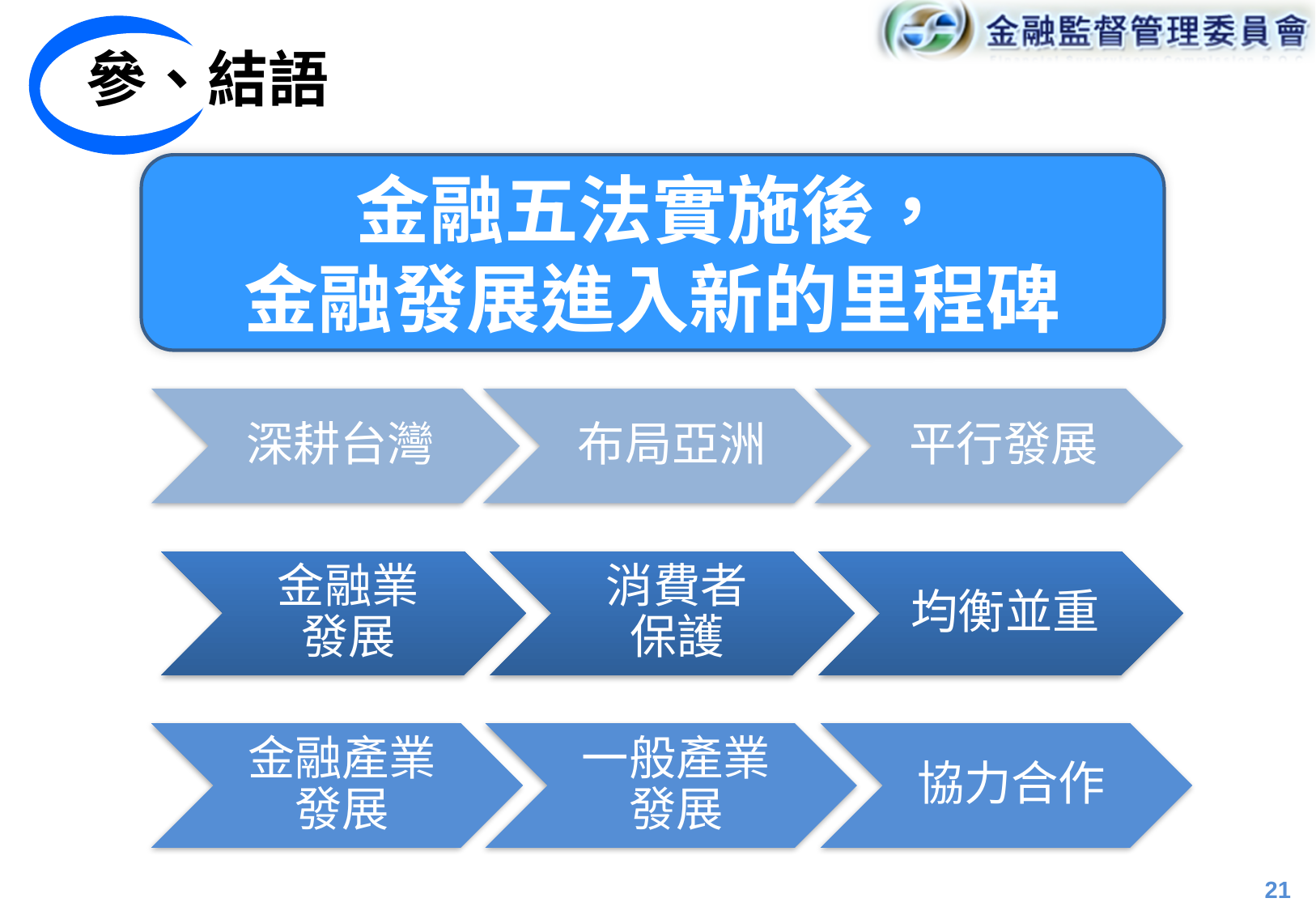

參、結語
金融五法實施後，
金融發展進入新的里程碑
深耕台灣
布局亞洲
平行發展
金融業
發展
消費者
保護
均衡並重
金融產業
發展
一般產業
發展
協力合作
21